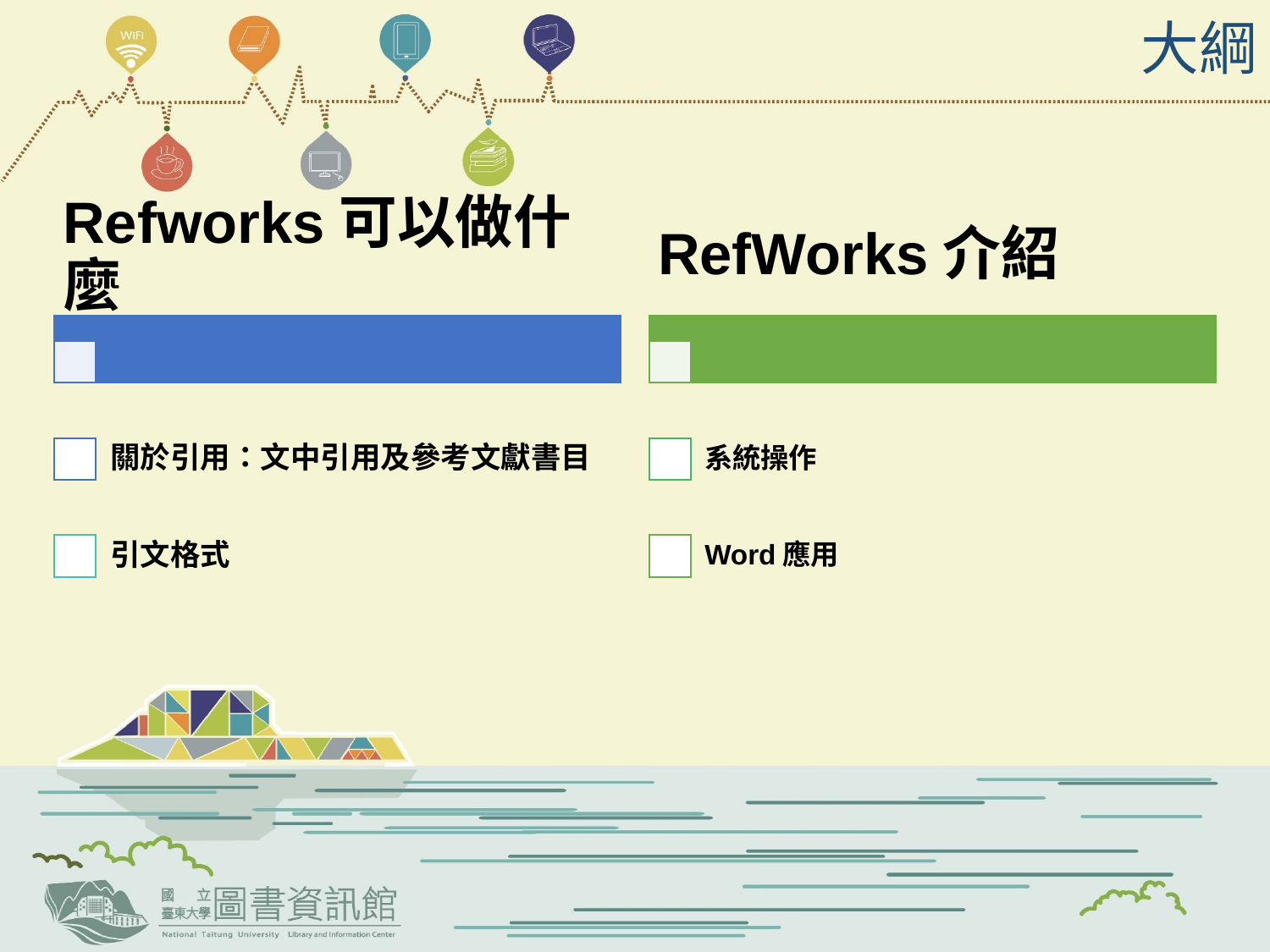

# 大綱
Refworks可以做什麼
關於引用：文中引用及參考文獻書目
引文格式
RefWorks介紹
系統操作
Word應用